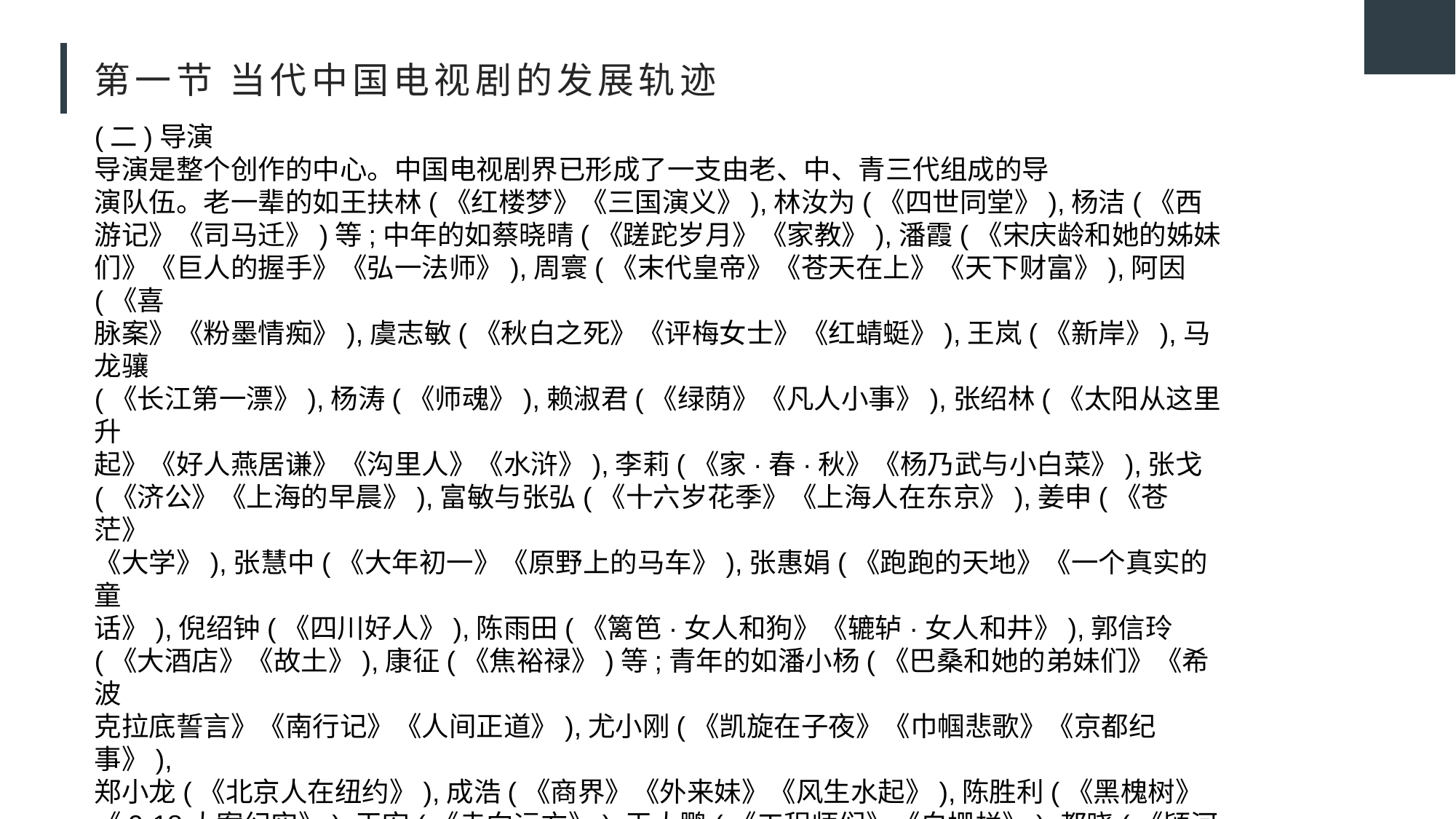

# 第一节 当代中国电视剧的发展轨迹
(二)导演
导演是整个创作的中心。中国电视剧界已形成了一支由老、中、青三代组成的导
演队伍。老一辈的如王扶林(《红楼梦》《三国演义》),林汝为(《四世同堂》),杨洁(《西
游记》《司马迁》)等;中年的如蔡晓晴(《蹉跎岁月》《家教》),潘霞(《宋庆龄和她的姊妹
们》《巨人的握手》《弘一法师》),周寰(《末代皇帝》《苍天在上》《天下财富》),阿因(《喜
脉案》《粉墨情痴》),虞志敏(《秋白之死》《评梅女士》《红蜻蜓》),王岚(《新岸》),马龙骧
(《长江第一漂》),杨涛(《师魂》),赖淑君(《绿荫》《凡人小事》),张绍林(《太阳从这里升
起》《好人燕居谦》《沟里人》《水浒》),李莉(《家·春·秋》《杨乃武与小白菜》),张戈
(《济公》《上海的早晨》),富敏与张弘(《十六岁花季》《上海人在东京》),姜申(《苍茫》
《大学》),张慧中(《大年初一》《原野上的马车》),张惠娟(《跑跑的天地》《一个真实的童
话》),倪绍钟(《四川好人》),陈雨田(《篱笆·女人和狗》《辘轳·女人和井》),郭信玲
(《大酒店》《故土》),康征(《焦裕禄》)等;青年的如潘小杨(《巴桑和她的弟妹们》《希波
克拉底誓言》《南行记》《人间正道》),尤小刚(《凯旋在子夜》《巾帼悲歌》《京都纪事》),
郑小龙(《北京人在纽约》),成浩(《商界》《外来妹》《风生水起》),陈胜利(《黑槐树》
《9·18大案纪实》),王宏(《走向远方》),王大鹏(《工程师们》《白栅栏》),都晓(《颍河
故事》《乡里故事》《难忘岁月》),谷锦云(《吴福的故事》《戏》《大宋贤王》),王新民(《东
方商人》《总督张之洞》),斗琪(《离太阳最近的人》《岁月长长路长长》),王文杰(《孔繁
森》《红十字方队》),石学海(《一个姑娘三个兵》《长征岁月》《山不转水转》),鲁晓威
(《渴望》),王志强(《你为谁辩护》《舞蹈教师》《问鼎长天》),翟小菲(《夫妻井》《白色山
冈》),孙波(《梁子》《百姓》《车站》),林大庆(《甄三》),欧阳奋强(《山梁上的太阳》《欲海
狂潮》《我的妈妈在西藏》),袁牧女(《南唐遗事》)等。这支生气勃勃的专业导演队伍,
是中国电视剧创作的中坚力量。